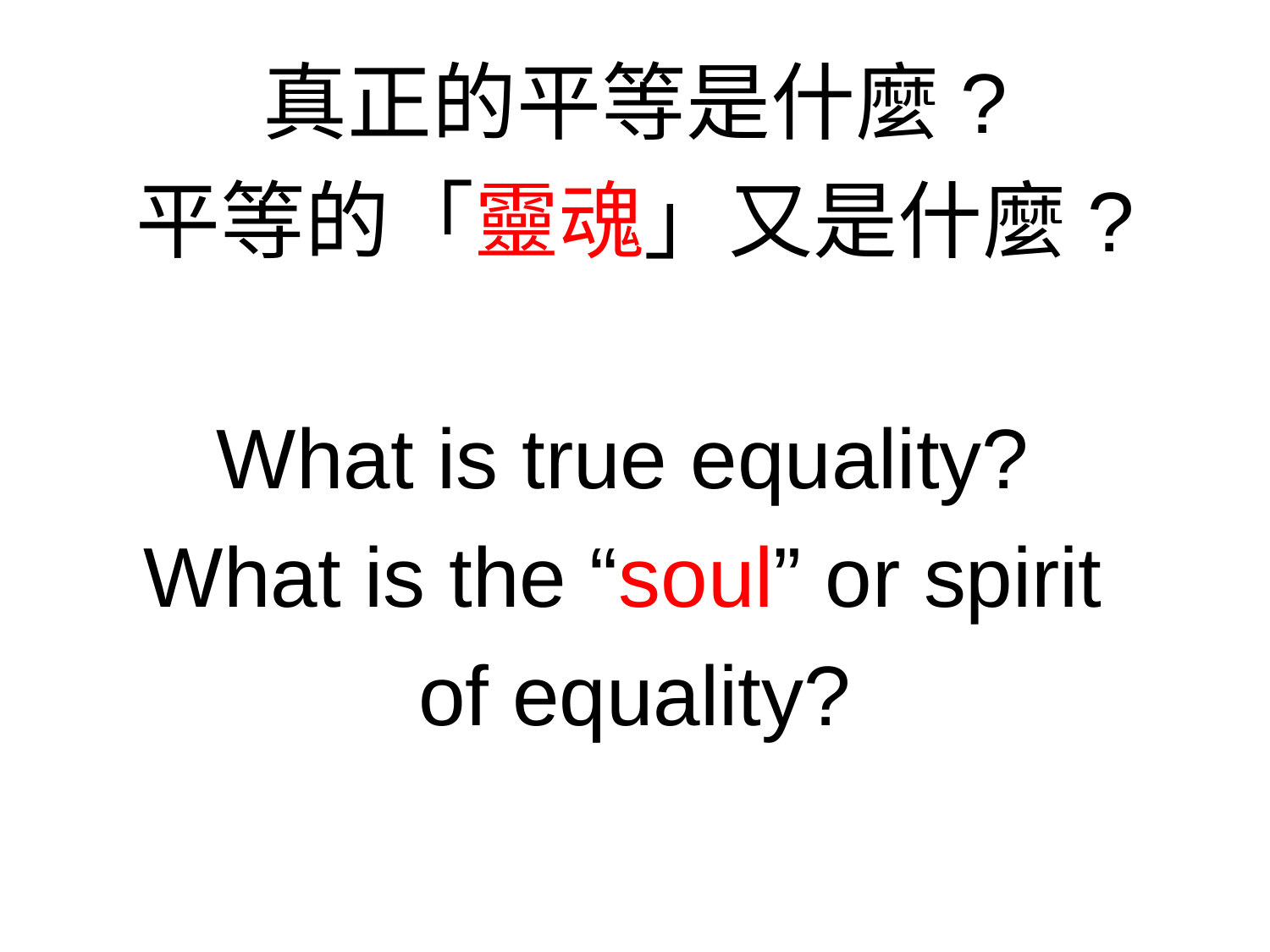

真正的平等是什麼?
平等的「靈魂」又是什麼?

What is true equality?
What is the “soul” or spirit
of equality?